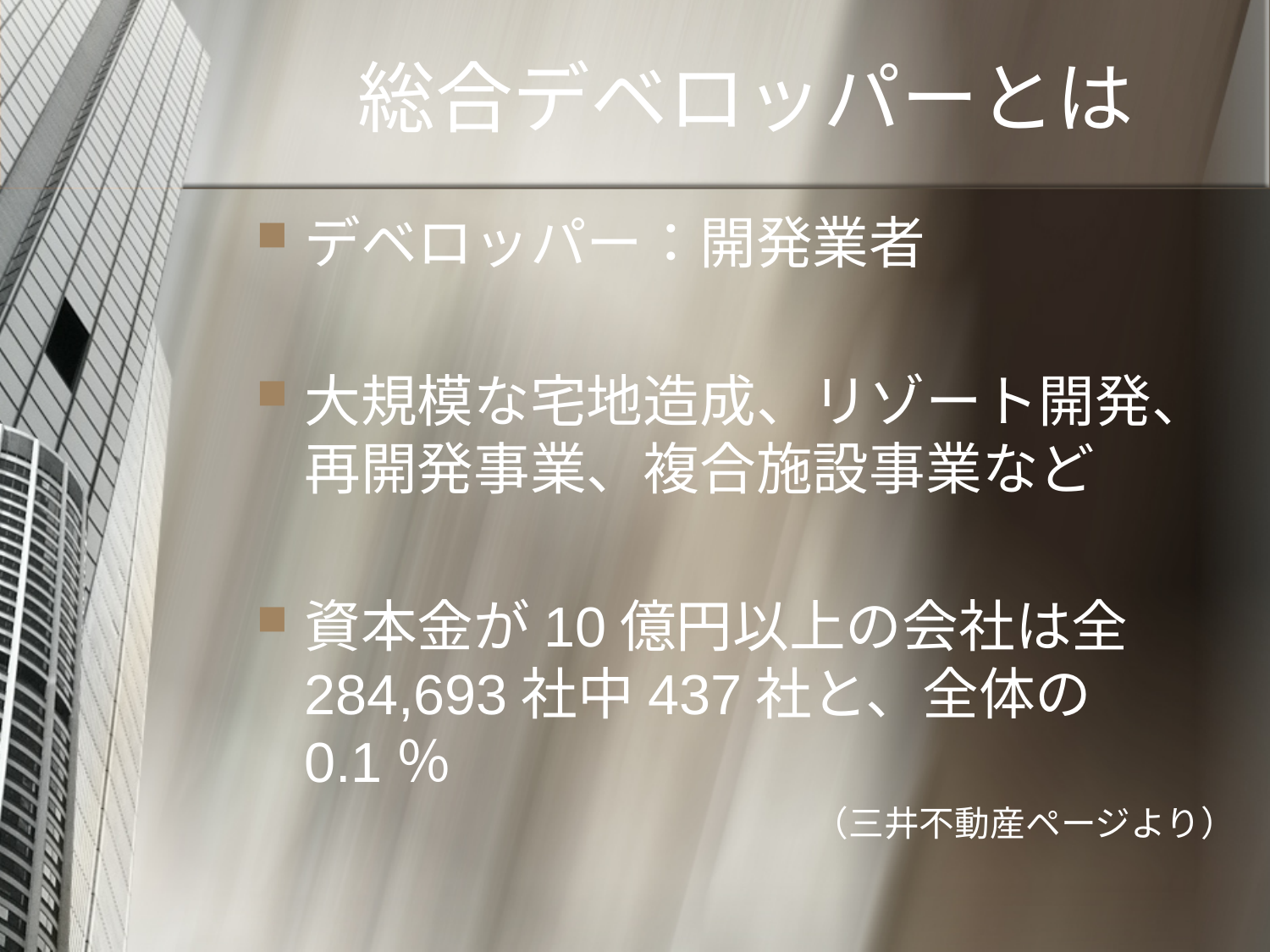

# 総合デベロッパーとは
デベロッパー：開発業者

大規模な宅地造成、リゾート開発、再開発事業、複合施設事業など

資本金が10億円以上の会社は全284,693社中437社と、全体の0.1％
（三井不動産ページより）